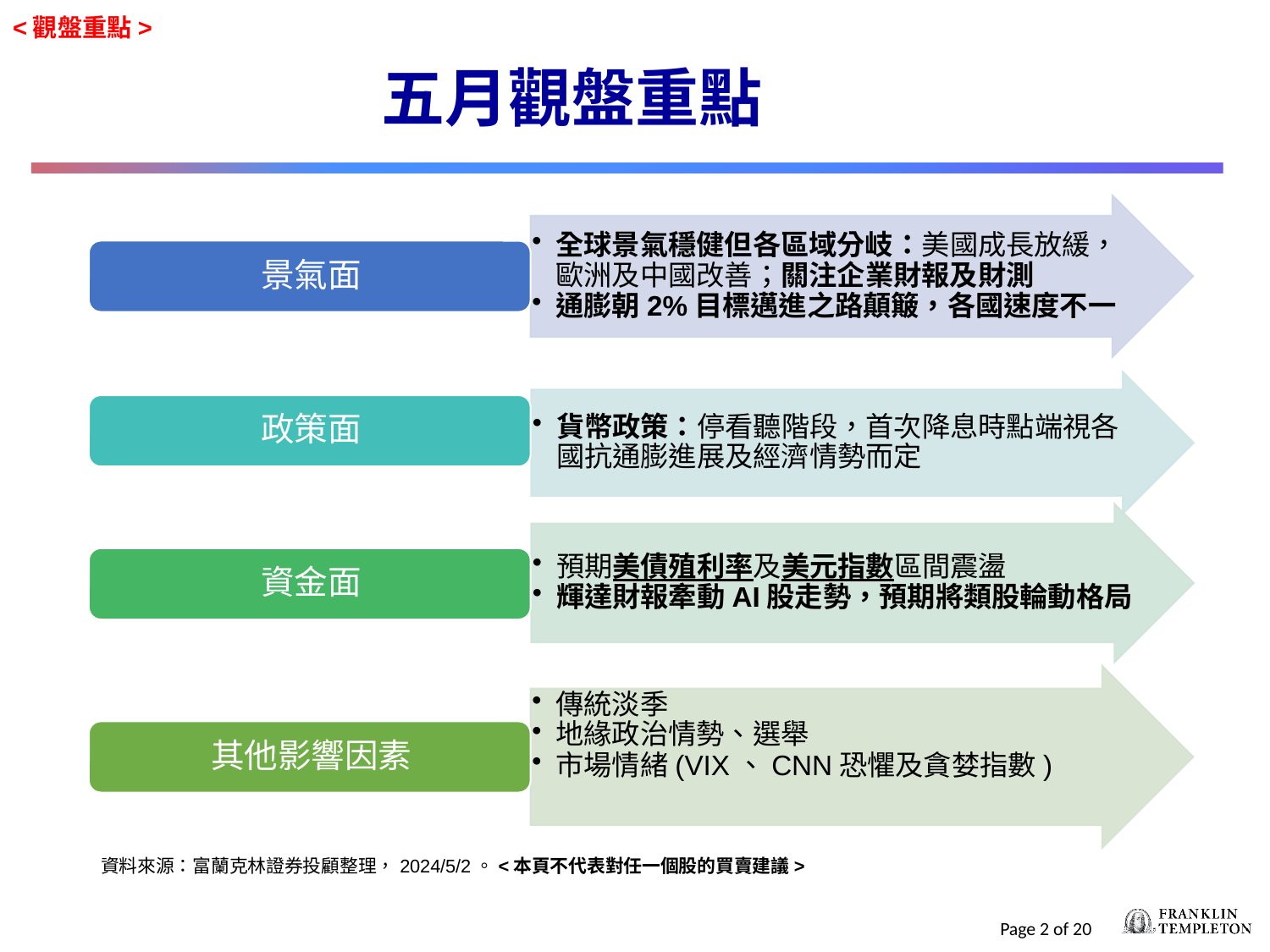

<觀盤重點>
五月觀盤重點
全球景氣穩健但各區域分岐：美國成長放緩，歐洲及中國改善；關注企業財報及財測
通膨朝2%目標邁進之路顛簸，各國速度不一
景氣面
貨幣政策：停看聽階段，首次降息時點端視各國抗通膨進展及經濟情勢而定
政策面
預期美債殖利率及美元指數區間震盪
輝達財報牽動AI股走勢，預期將類股輪動格局
資金面
傳統淡季
地緣政治情勢、選舉
市場情緒(VIX、CNN恐懼及貪婪指數)
其他影響因素
資料來源：富蘭克林證券投顧整理，2024/5/2。<本頁不代表對任一個股的買賣建議>